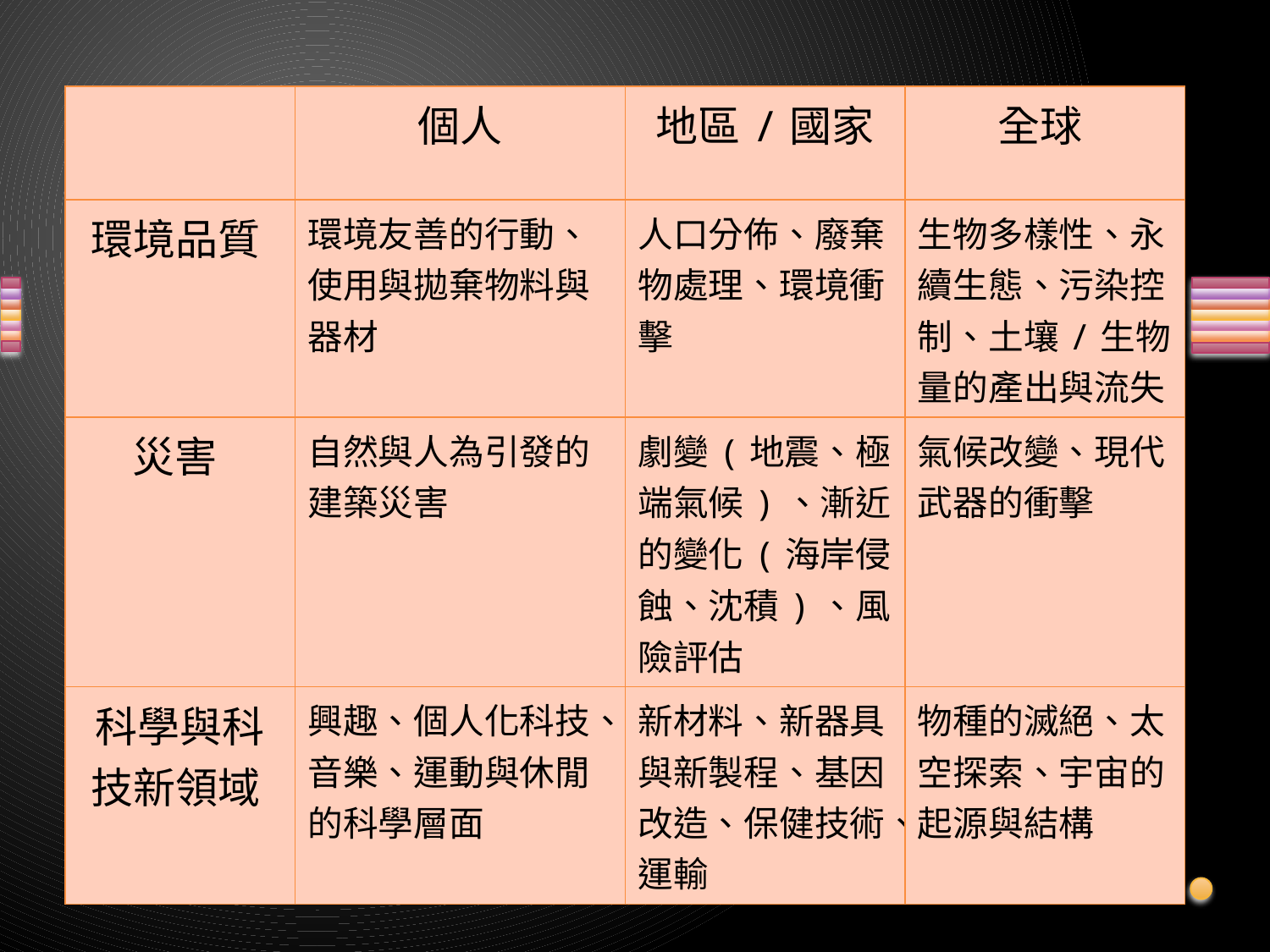

|  | 個人 | 地區/國家 | 全球 |
| --- | --- | --- | --- |
| 環境品質 | 環境友善的行動、使用與拋棄物料與器材 | 人口分佈、廢棄物處理、環境衝擊 | 生物多樣性、永續生態、污染控制、土壤/生物量的產出與流失 |
| 災害 | 自然與人為引發的建築災害 | 劇變(地震、極端氣候)、漸近的變化(海岸侵蝕、沈積)、風險評估 | 氣候改變、現代武器的衝擊 |
| 科學與科技新領域 | 興趣、個人化科技、音樂、運動與休閒的科學層面 | 新材料、新器具與新製程、基因改造、保健技術、運輸 | 物種的滅絕、太空探索、宇宙的起源與結構 |